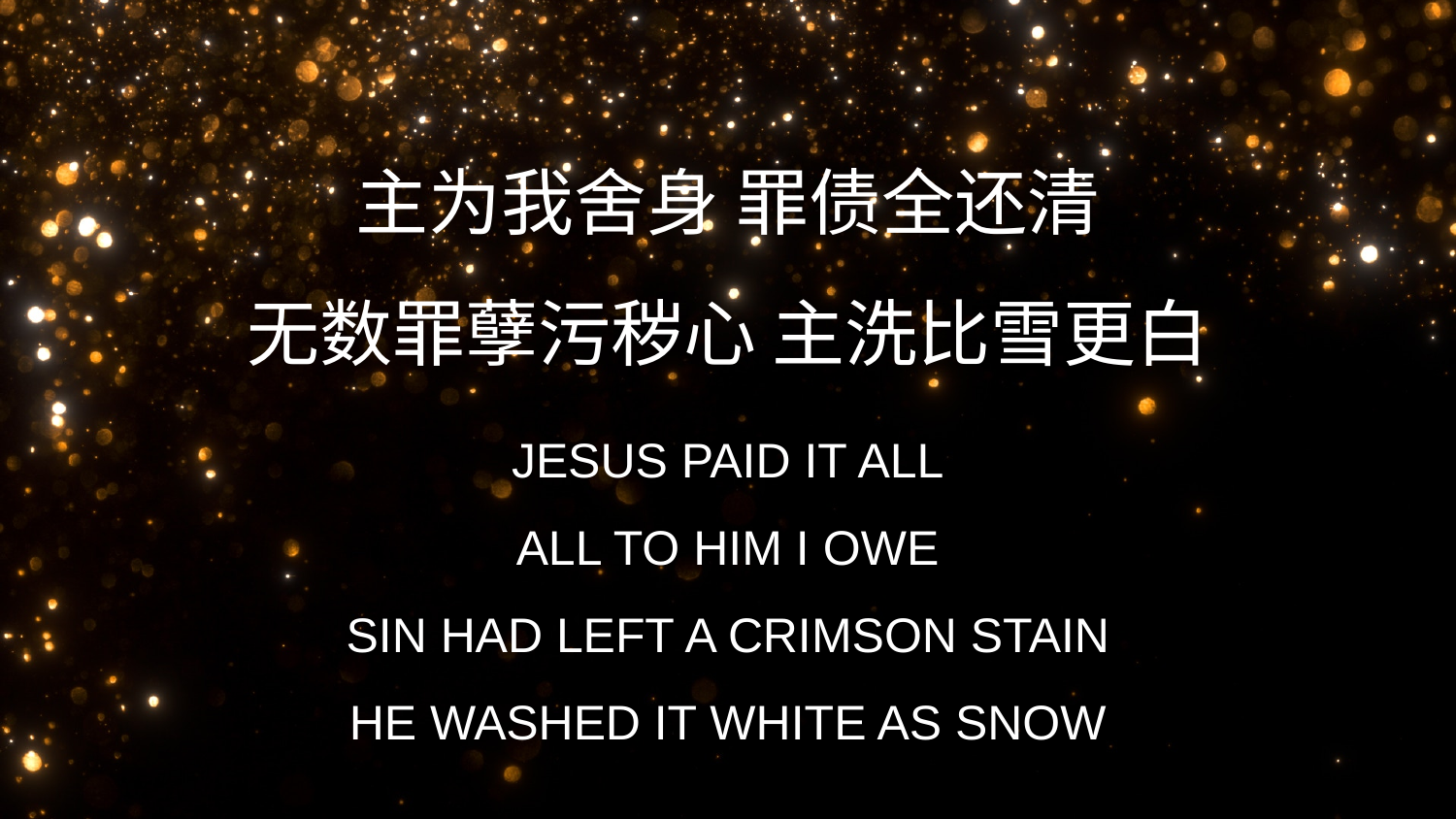

# 主为我舍身 罪债全还清 无数罪孽污秽心 主洗比雪更白
JESUS PAID IT ALL
ALL TO HIM I OWE
SIN HAD LEFT A CRIMSON STAIN
HE WASHED IT WHITE AS SNOW